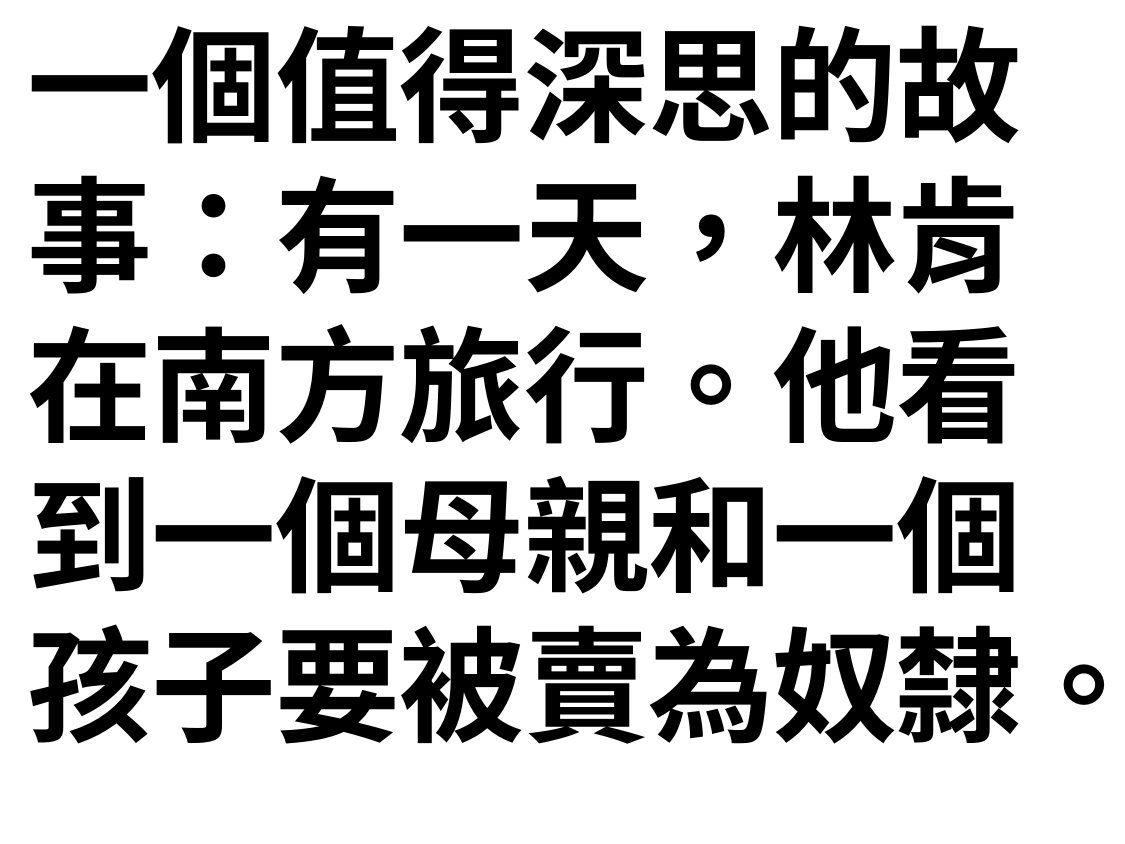

一個值得深思的故事：有一天，林肯在南方旅行。他看到一個母親和一個孩子要被賣為奴隸。